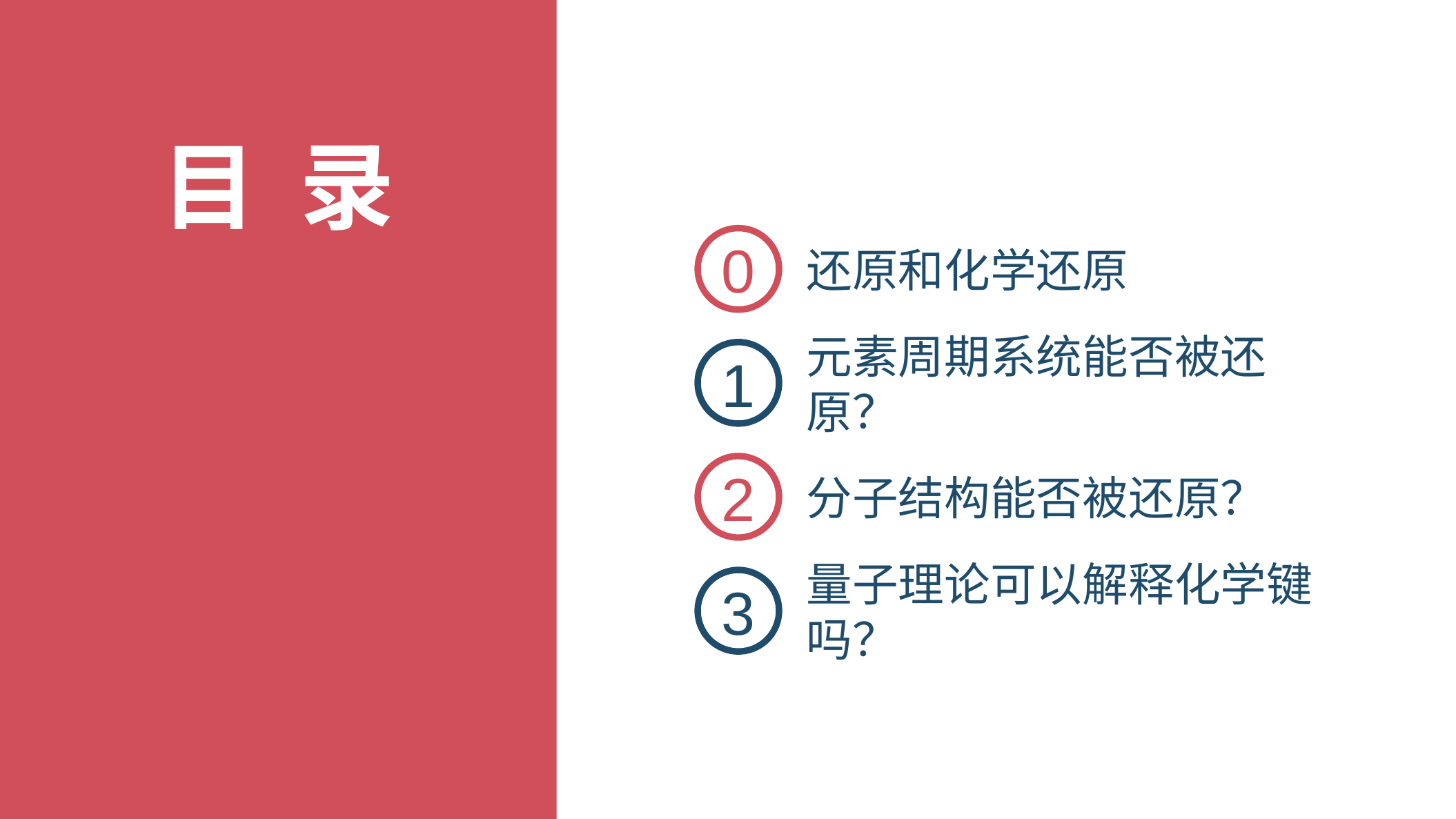

目  录
0
还原和化学还原
1
元素周期系统能否被还原？
2
分子结构能否被还原？
3
量子理论可以解释化学键吗？